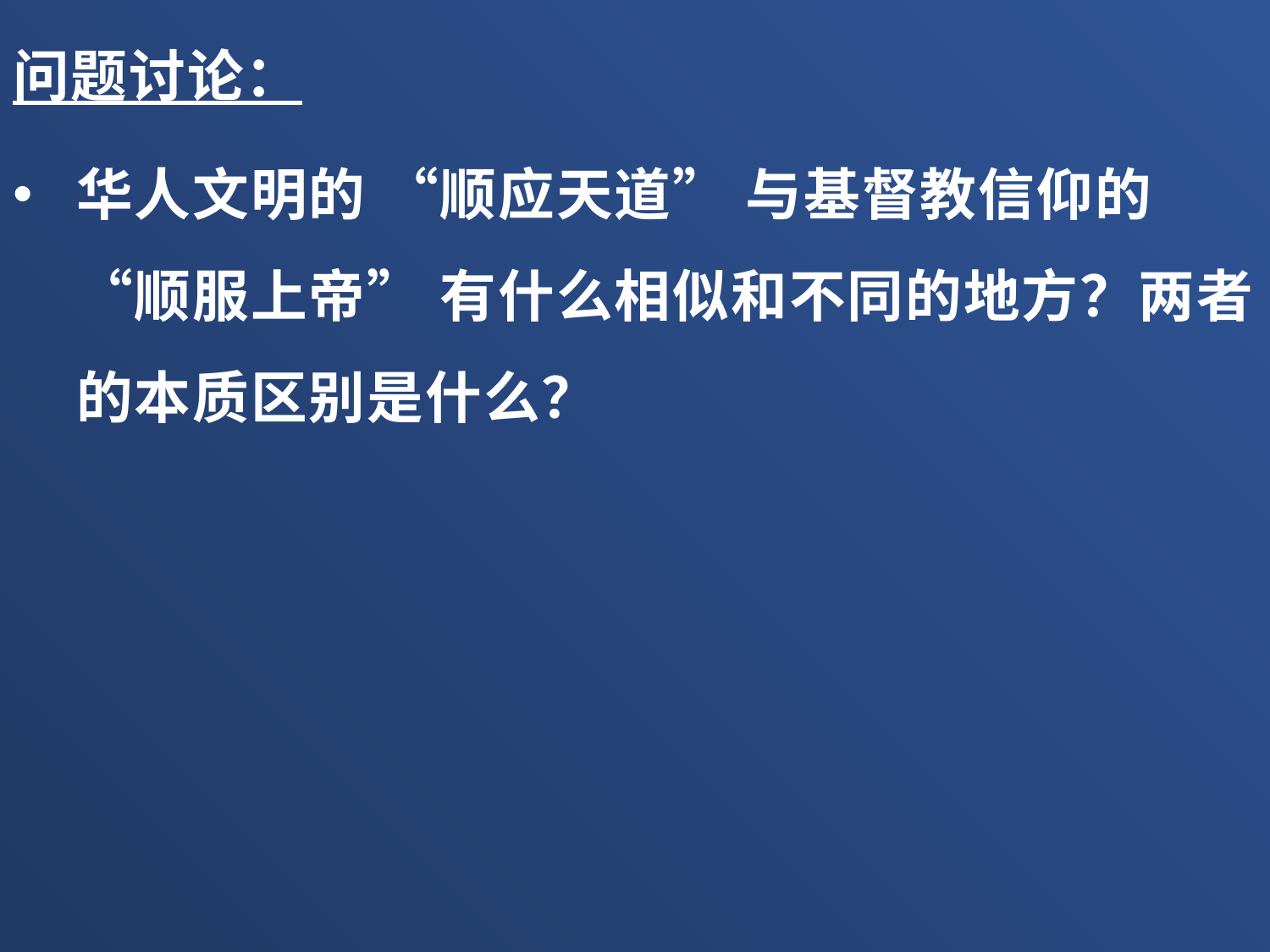

问题讨论：
华人文明的 “顺应天道” 与基督教信仰的 “顺服上帝” 有什么相似和不同的地方？两者的本质区别是什么？